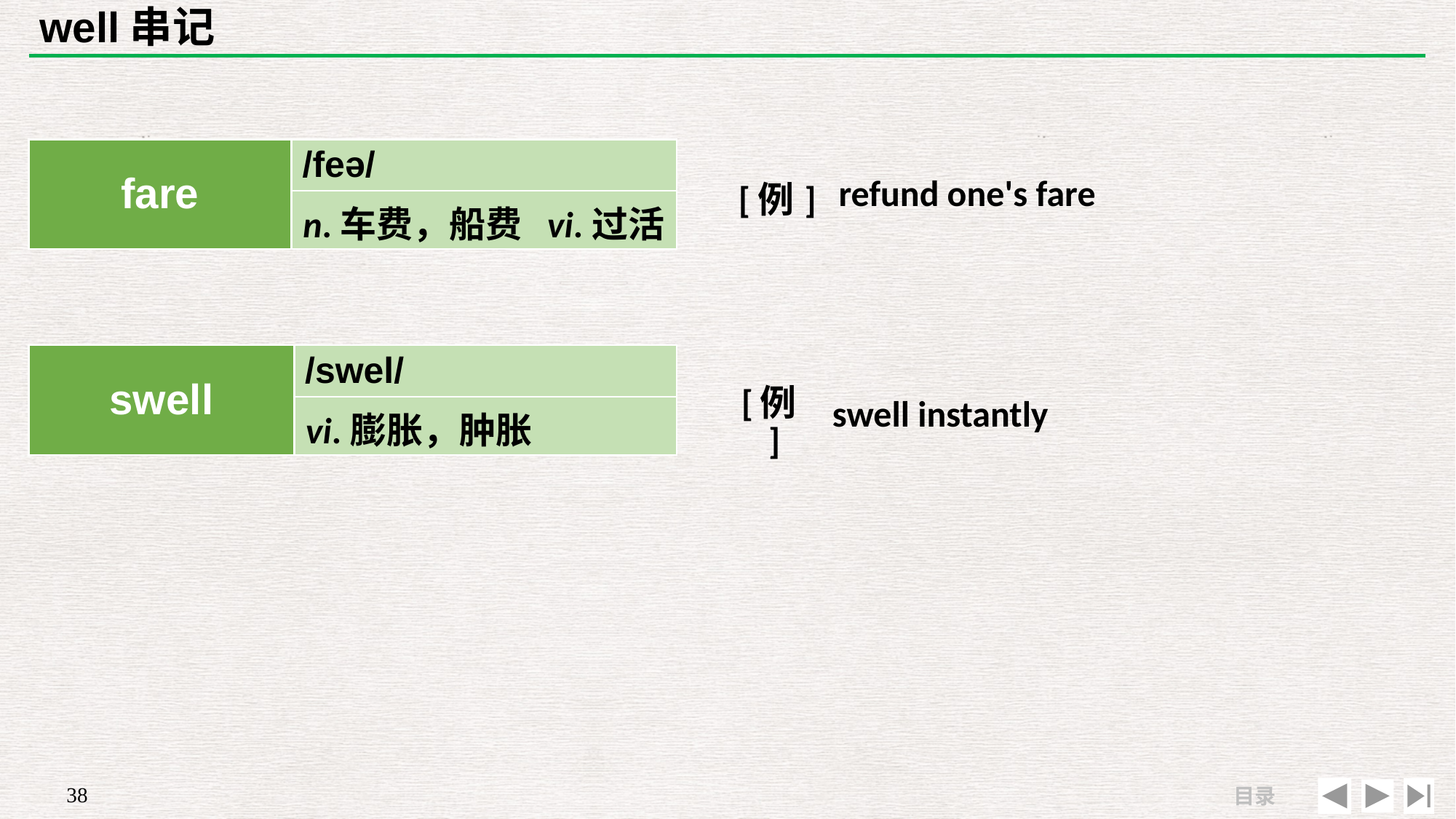

# well串记

|  |  |
| --- | --- |
| [例] | refund one's fare |
| fare | /feə/ |
| --- | --- |
|  |  |
n.车费，船费  vi.过活
|  |  |
| --- | --- |
| [例] | swell instantly |
| swell | /swel/ |
| --- | --- |
|  |  |
vi.膨胀，肿胀